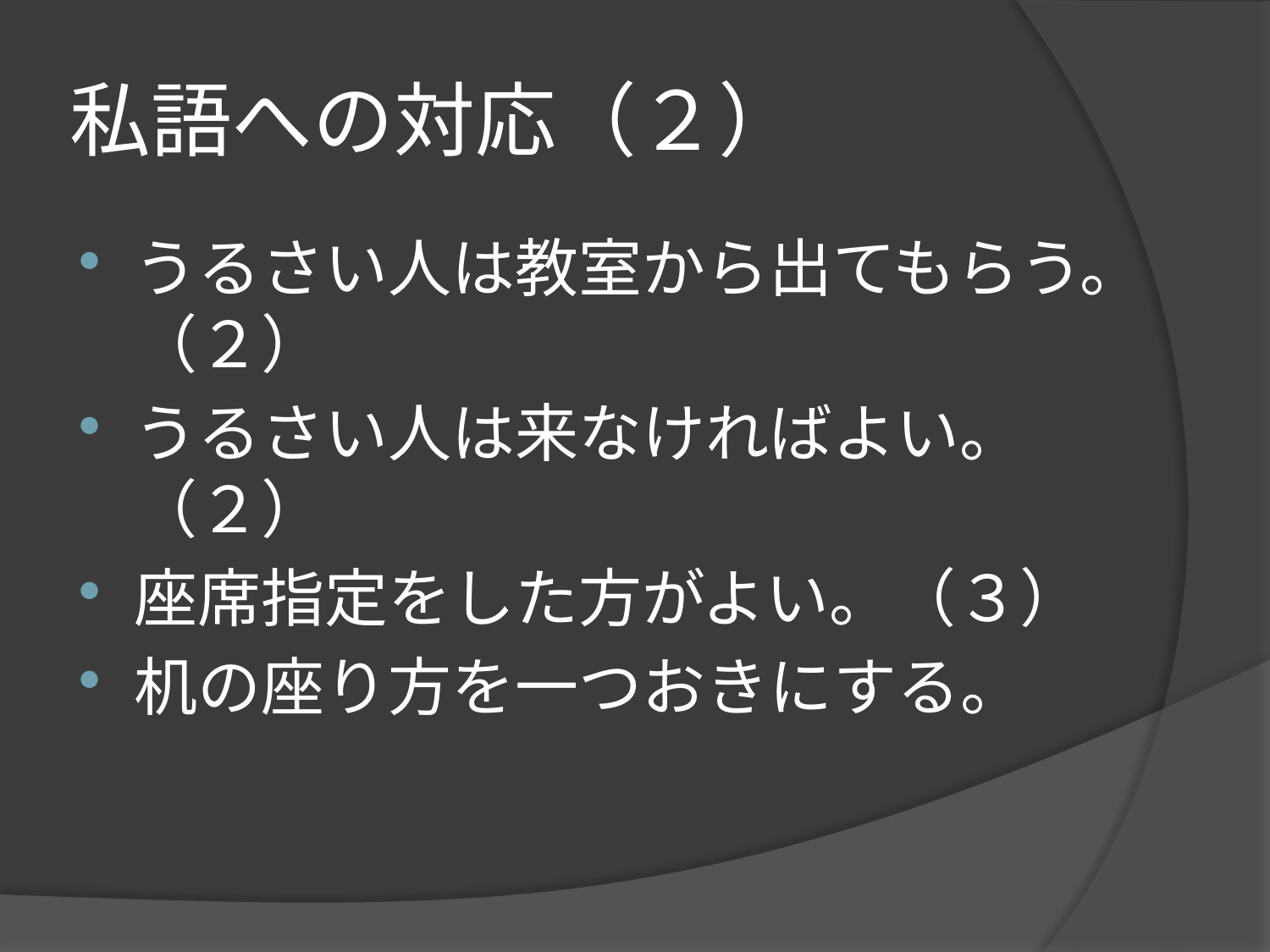

# 私語への対応（２）
うるさい人は教室から出てもらう。（２）
うるさい人は来なければよい。（２）
座席指定をした方がよい。（３）
机の座り方を一つおきにする。